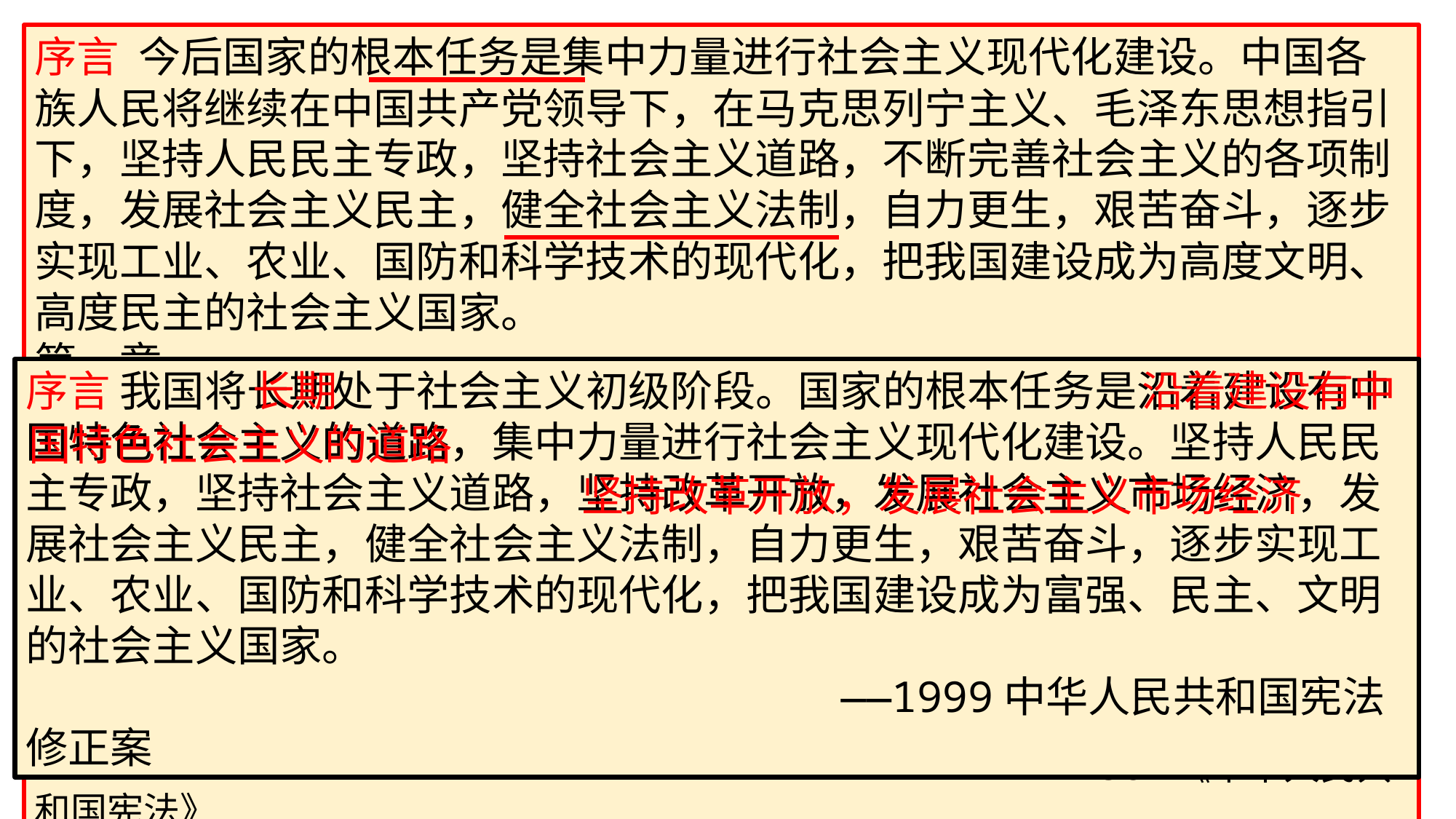

序言  今后国家的根本任务是集中力量进行社会主义现代化建设。中国各族人民将继续在中国共产党领导下，在马克思列宁主义、毛泽东思想指引下，坚持人民民主专政，坚持社会主义道路，不断完善社会主义的各项制度，发展社会主义民主，健全社会主义法制，自力更生，艰苦奋斗，逐步实现工业、农业、国防和科学技术的现代化，把我国建设成为高度文明、高度民主的社会主义国家。
第一章
第一条 社会主义制度是中华人民共和国的根本制度。
第二条 中华人民共和国的一切权力属于人民。
第三条 中华人民共和国的国家机构实行民主集中制的原则。
第四条 中华人民共和国各民族一律平等。
第五条 国家维护社会主义法制的统一和尊严。 一切法律、行政法规和地方性法规都不得同宪法相抵触。任何组织或者个人都不得有超越宪法和法律的特权。
                                                       ——1982《中华人民共和国宪法》
序言 我国将长期处于社会主义初级阶段。国家的根本任务是沿着建设有中
国特色社会主义的道路，集中力量进行社会主义现代化建设。坚持人民民主专政，坚持社会主义道路，坚持改革开放，发展社会主义市场经济，发展社会主义民主，健全社会主义法制，自力更生，艰苦奋斗，逐步实现工业、农业、国防和科学技术的现代化，把我国建设成为富强、民主、文明的社会主义国家。
                                ——1999中华人民共和国宪法修正案
长期
沿着建设有中
国特色社会主义的道路
坚持改革开放，发展社会主义市场经济